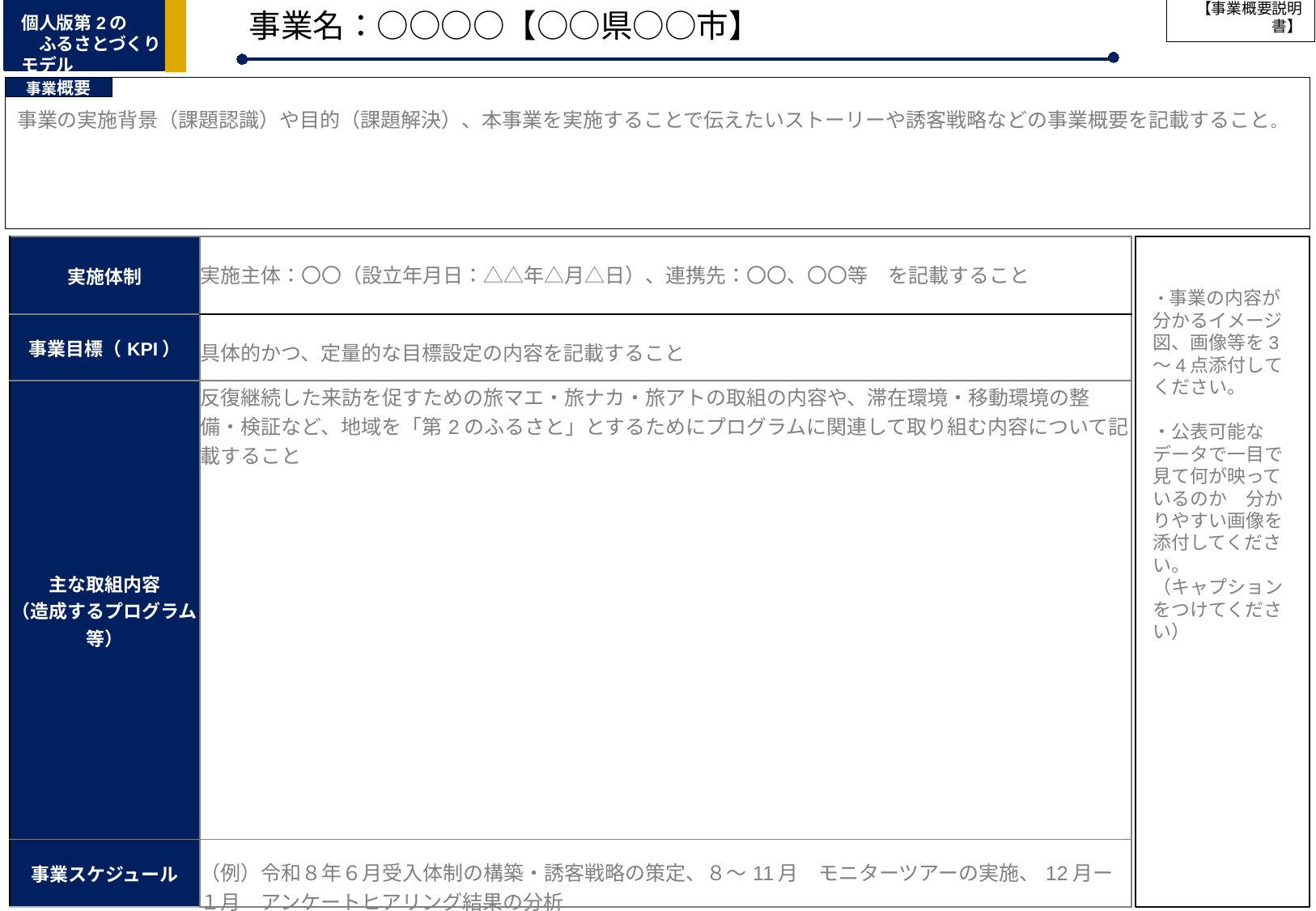

注１：公表される前提で作成してください。注２：実証事業の概要が本事業概要説明書１枚で分かるように簡潔に記載し、適宜、写真等を使用して下さい。
注３：グレーの記入要領等を削除の上、記載してください。フォントサイズは【１２ポイント以上】とし、重要な箇所は下線付きの赤字で記載してください。
# 事業名：○○○○【○○県○○市】

【事業概要説明書】
個人版第2の　　　ふるさとづくりモデル

事業の実施背景（課題認識）や目的（課題解決）、本事業を実施することで伝えたいストーリーや誘客戦略などの事業概要を記載すること。

事業概要
| 実施体制 | 実施主体：〇〇（設立年月日：△△年△月△日）、連携先：〇〇、〇〇等　を記載すること |
| --- | --- |
| 事業目標（KPI） | 具体的かつ、定量的な目標設定の内容を記載すること |
| 主な取組内容 （造成するプログラム等） | 反復継続した来訪を促すための旅マエ・旅ナカ・旅アトの取組の内容や、滞在環境・移動環境の整備・検証など、地域を「第2のふるさと」とするためにプログラムに関連して取り組む内容について記載すること |
| 事業スケジュール | （例）令和８年６月受入体制の構築・誘客戦略の策定、８～11月　モニターツアーの実施、12月ー１月　アンケートヒアリング結果の分析 |

・事業の内容が分かるイメージ図、画像等を3～4点添付してください。

・公表可能なデータで一目で見て何が映っているのか　分かりやすい画像を添付してください。
（キャプションをつけてください）